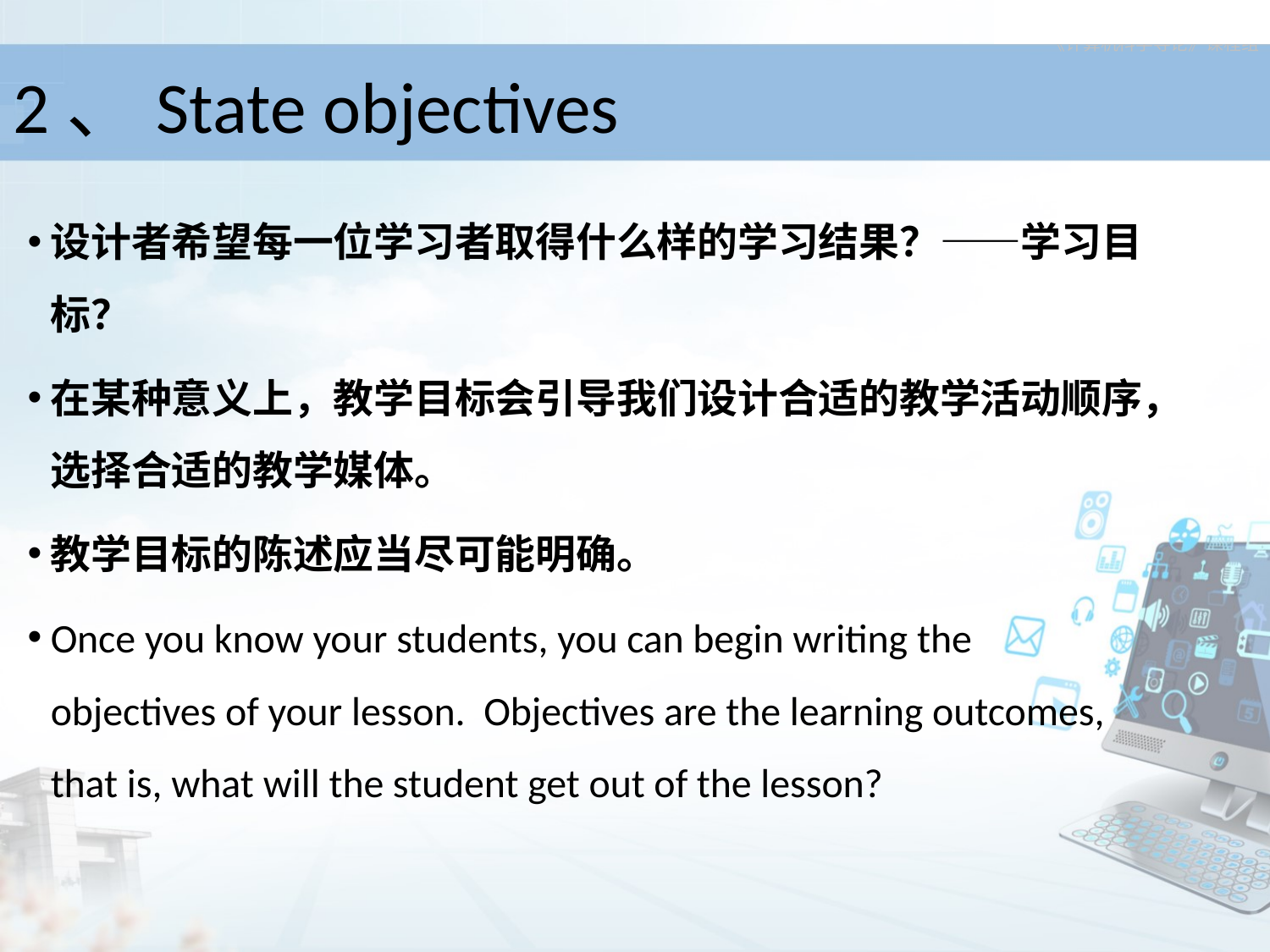

2、State objectives
设计者希望每一位学习者取得什么样的学习结果？——学习目标？
在某种意义上，教学目标会引导我们设计合适的教学活动顺序，选择合适的教学媒体。
教学目标的陈述应当尽可能明确。
Once you know your students, you can begin writing the objectives of your lesson.  Objectives are the learning outcomes, that is, what will the student get out of the lesson?